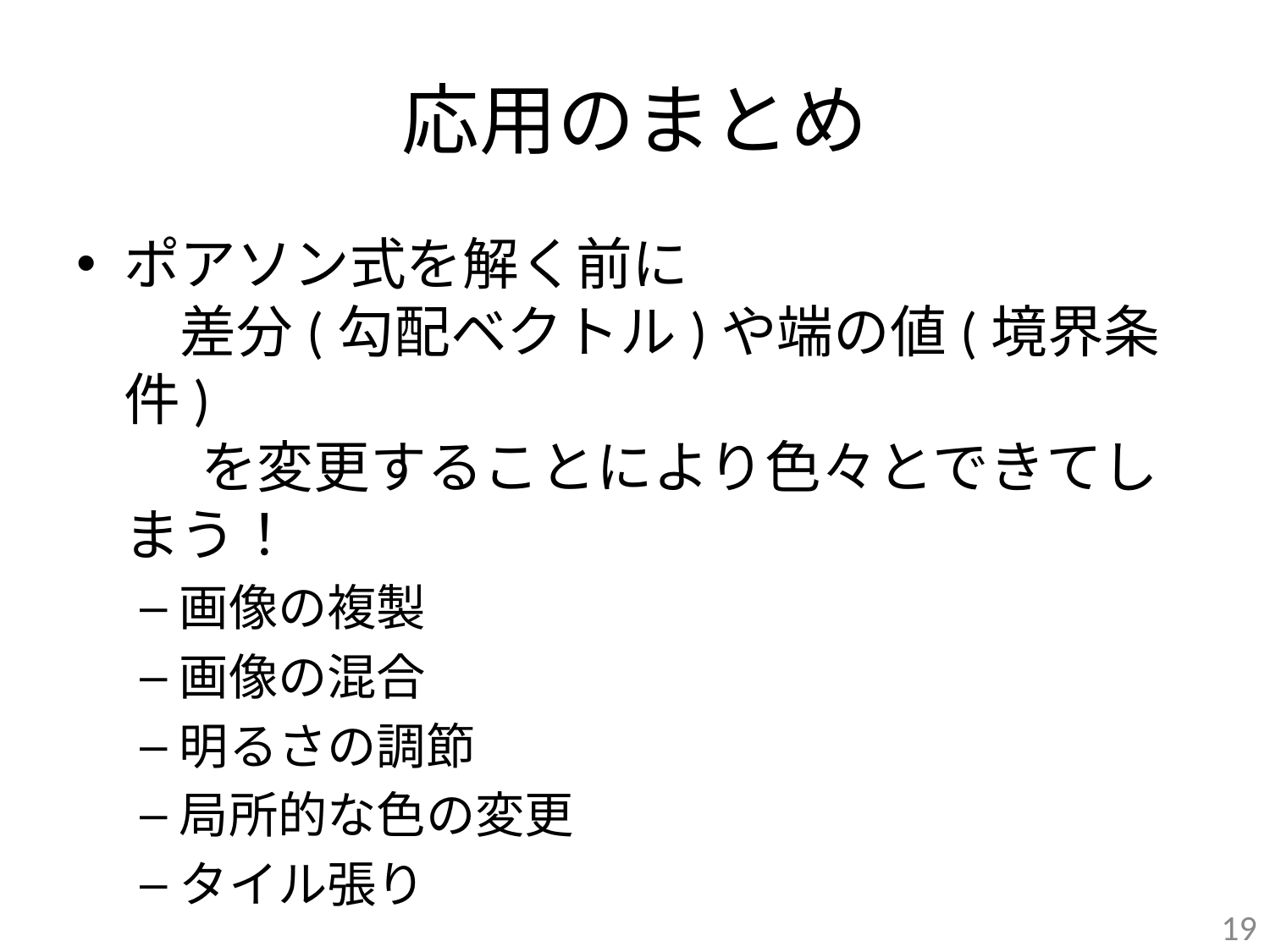

# 応用のまとめ
ポアソン式を解く前に
　差分(勾配ベクトル)や端の値(境界条件)
     を変更することにより色々とできてしまう！
画像の複製
画像の混合
明るさの調節
局所的な色の変更
タイル張り

19